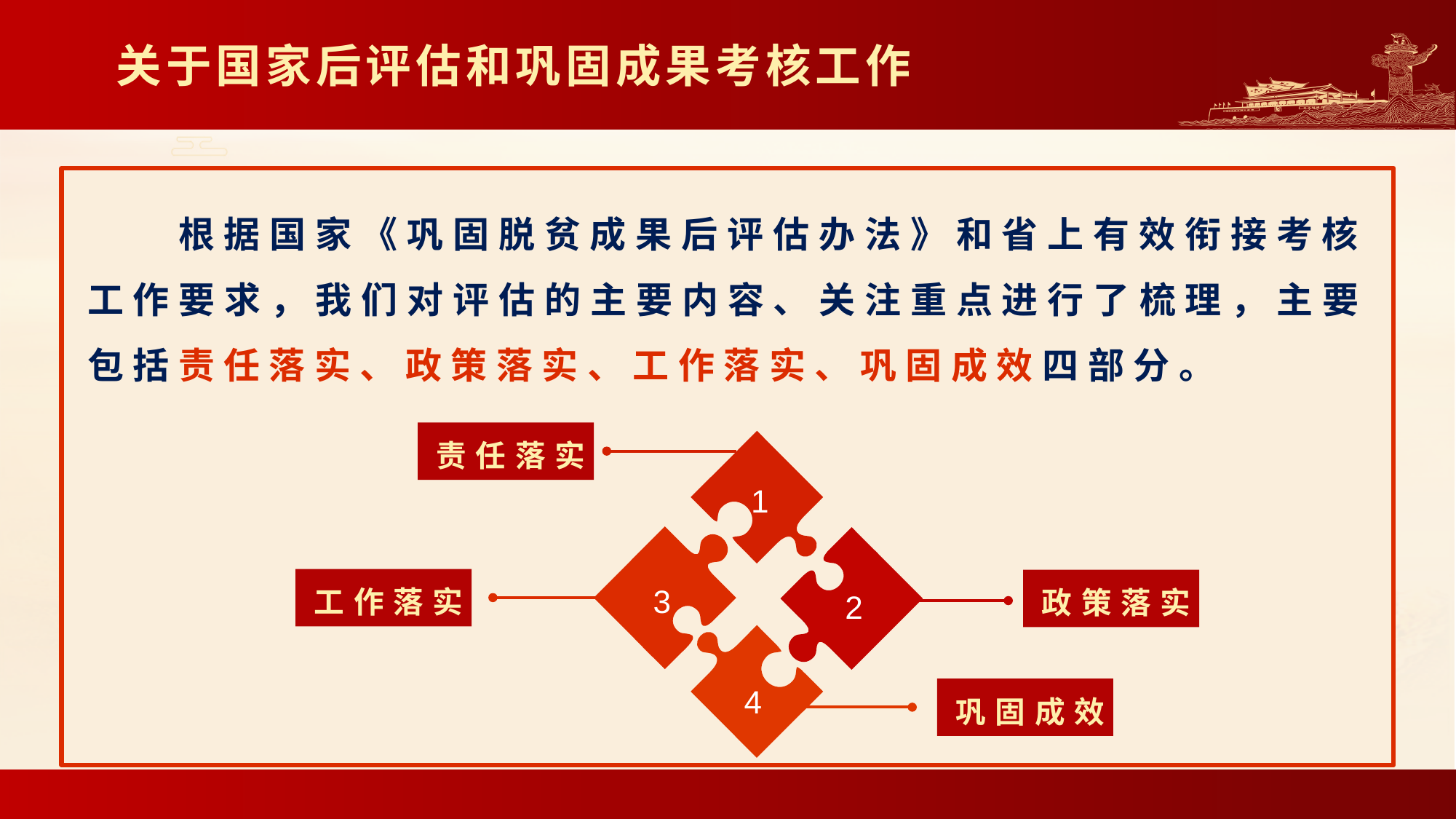

# 关于国家后评估和巩固成果考核工作
根据国家《巩固脱贫成果后评估办法》和省上有效衔接考核工作要求，我们对评估的主要内容、关注重点进行了梳理，主要包括责任落实、政策落实、工作落实、巩固成效四部分。
责任落实

1

3
工作落实
2

4
巩固成效
政策落实